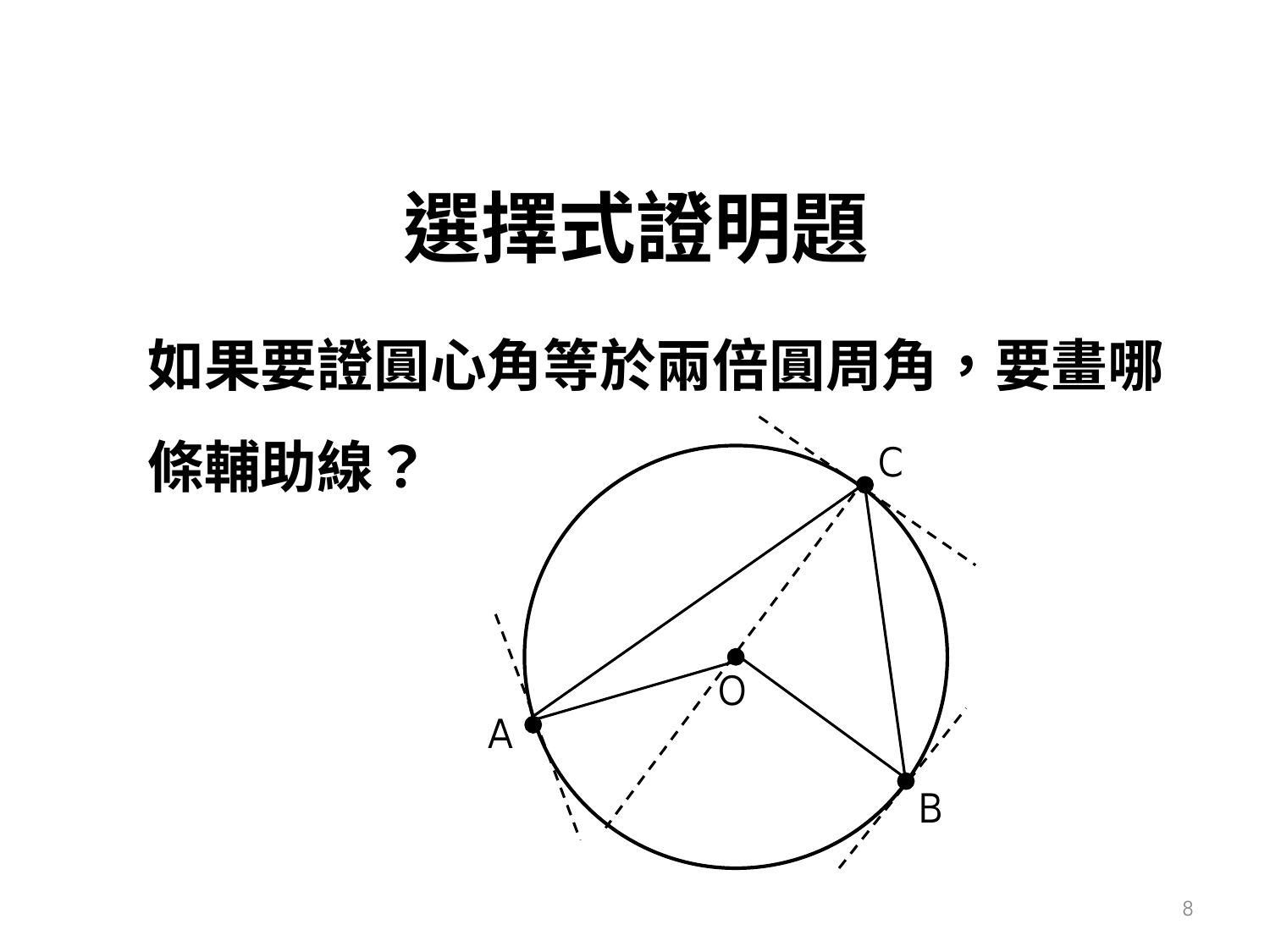

# 選擇式證明題
如果要證圓心角等於兩倍圓周角，要畫哪條輔助線？

C
O
A
B
8